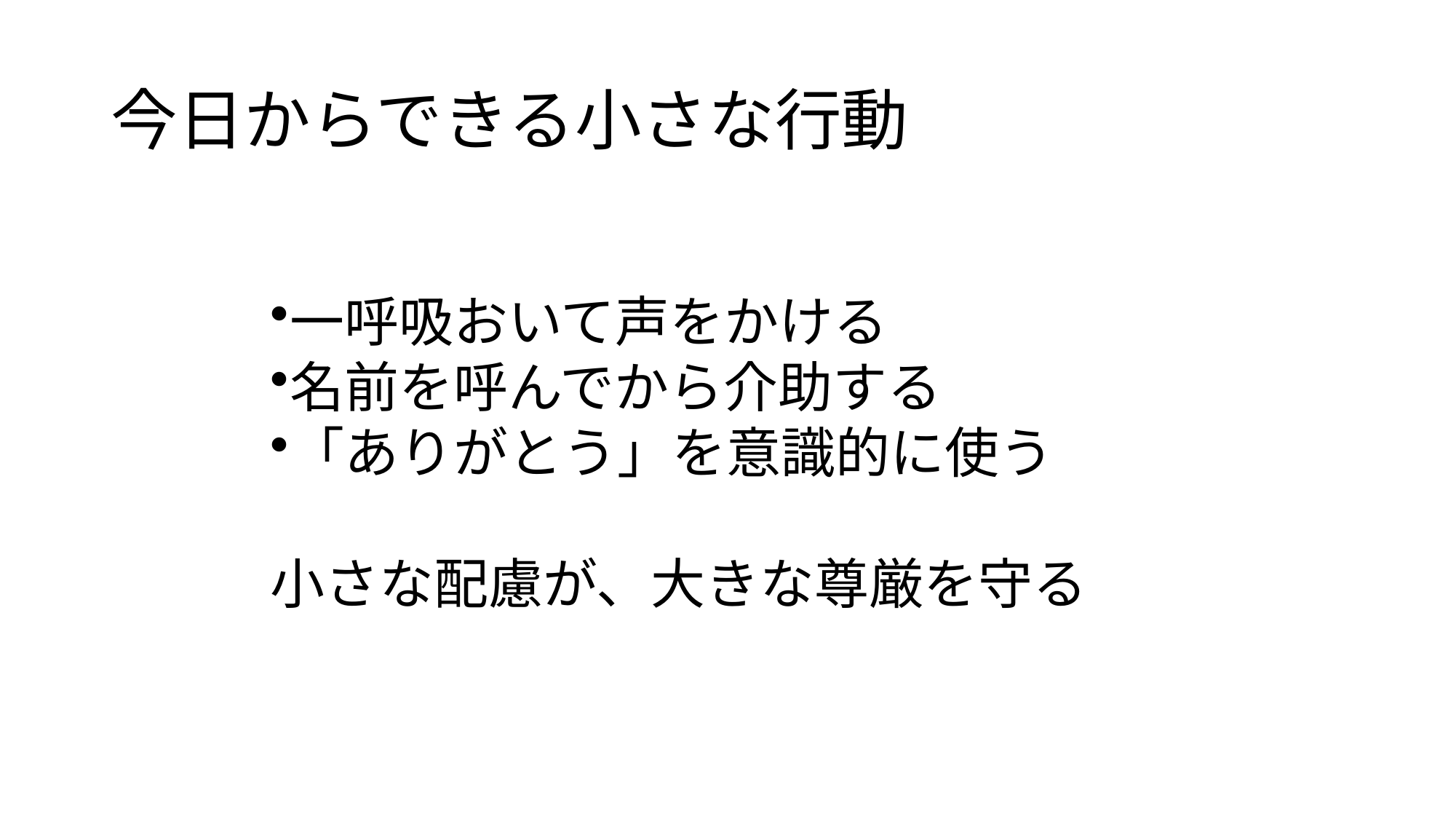

# 今日からできる小さな行動
一呼吸おいて声をかける
名前を呼んでから介助する
「ありがとう」を意識的に使う

小さな配慮が、大きな尊厳を守る